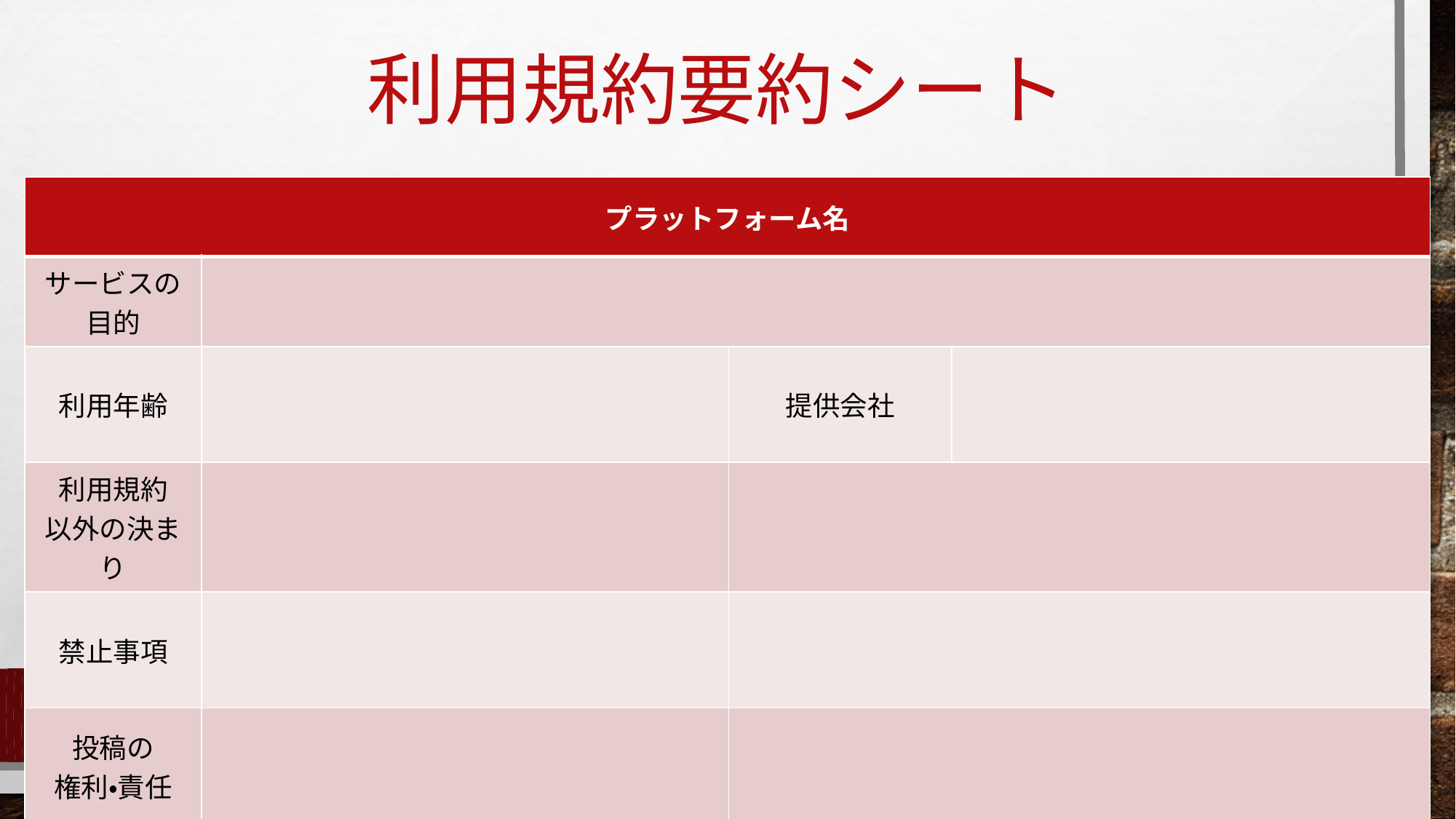

利用規約要約シート
| プラットフォーム名 |  |  |  |
| --- | --- | --- | --- |
| サービスの目的 |  |  |  |
| 利用年齢 |  | 提供会社 |  |
| 利用規約 以外の決まり |  |  |  |
| 禁止事項 |  |  |  |
| 投稿の 権利・責任 |  |  |  |